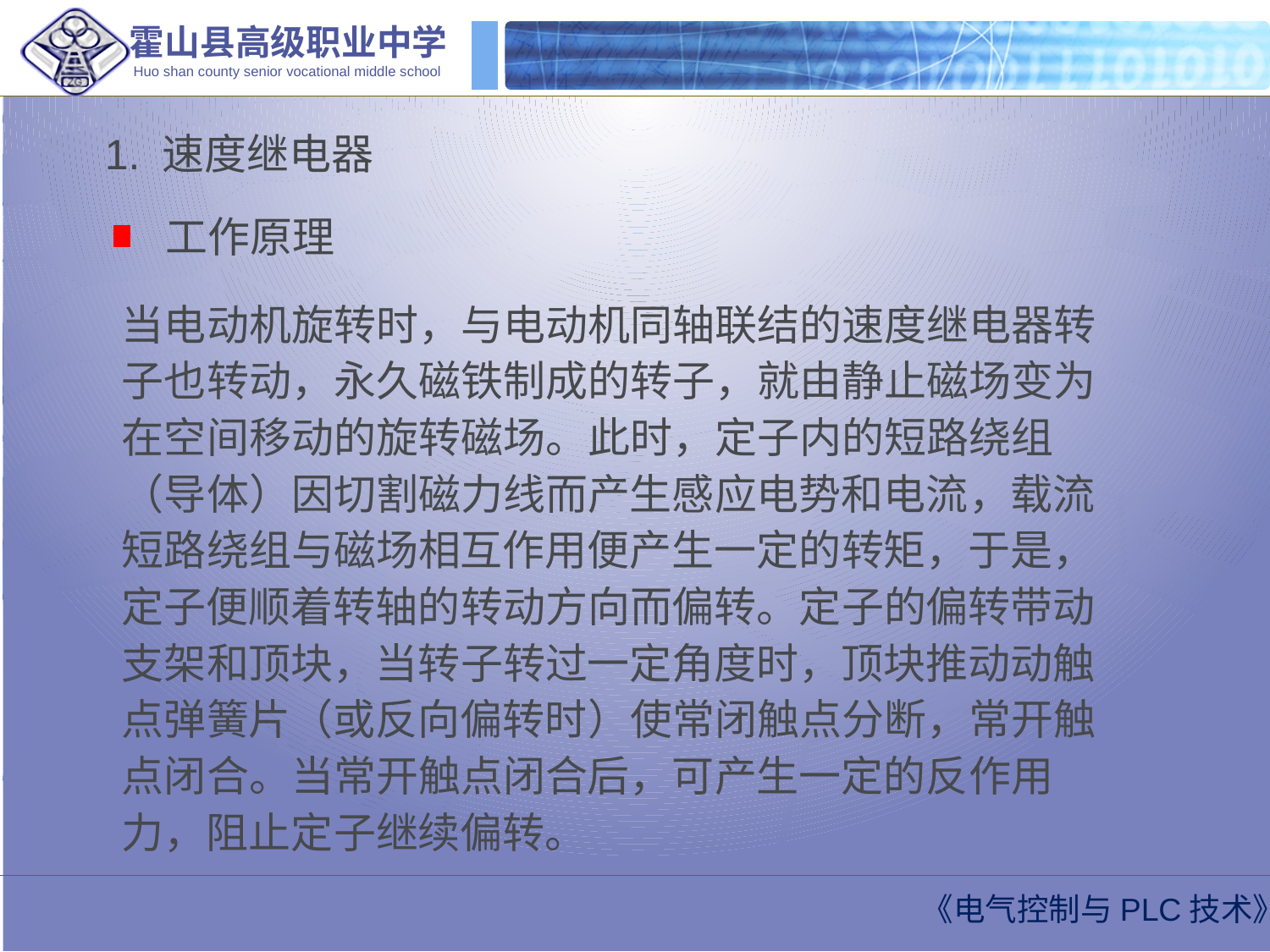

1. 速度继电器
工作原理

当电动机旋转时，与电动机同轴联结的速度继电器转子也转动，永久磁铁制成的转子，就由静止磁场变为在空间移动的旋转磁场。此时，定子内的短路绕组（导体）因切割磁力线而产生感应电势和电流，载流短路绕组与磁场相互作用便产生一定的转矩，于是，定子便顺着转轴的转动方向而偏转。定子的偏转带动支架和顶块，当转子转过一定角度时，顶块推动动触点弹簧片（或反向偏转时）使常闭触点分断，常开触点闭合。当常开触点闭合后，可产生一定的反作用力，阻止定子继续偏转。